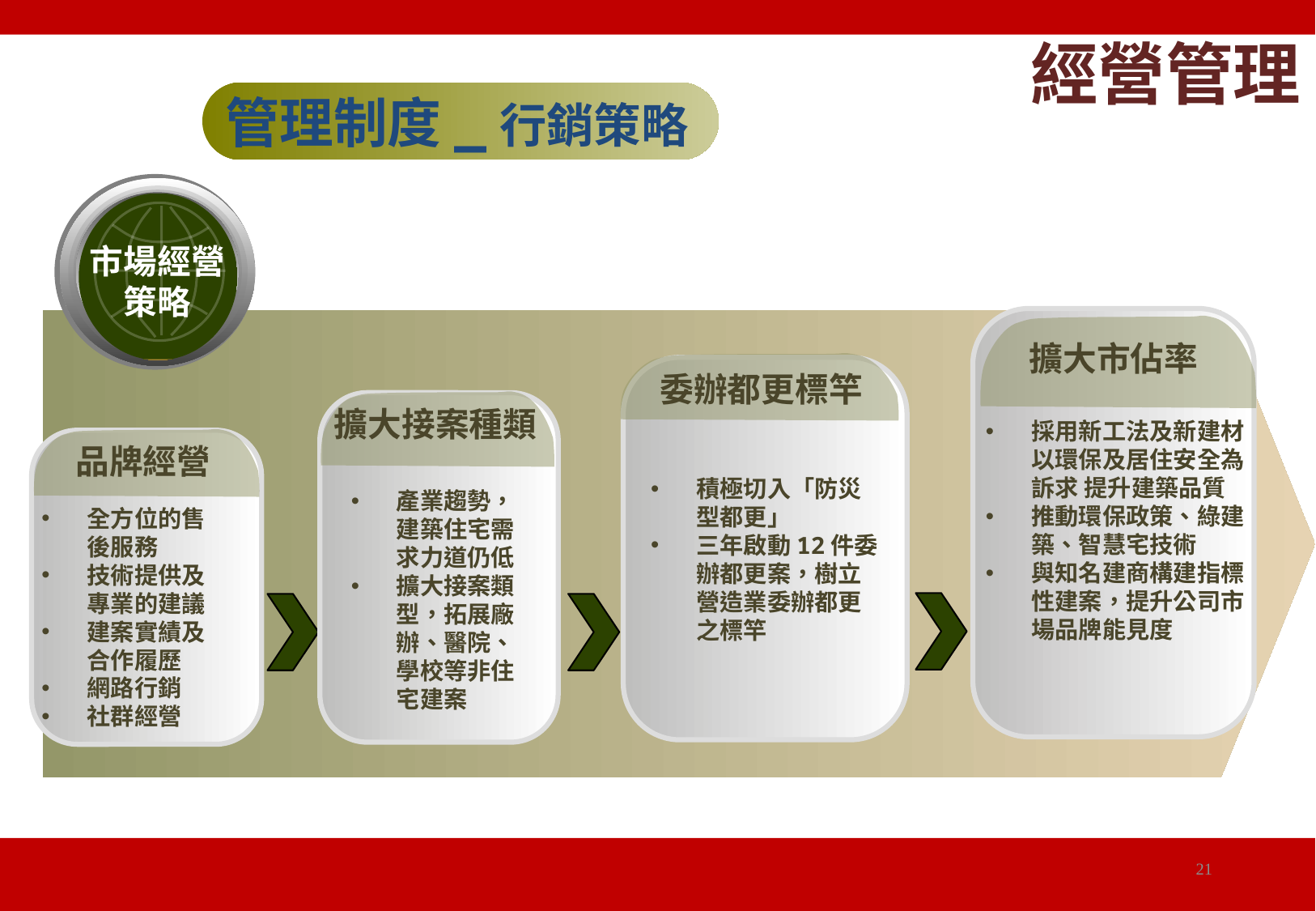

經營管理
管理制度_行銷策略

市場經營
策略

擴大市佔率
採用新工法及新建材 以環保及居住安全為訴求 提升建築品質
推動環保政策、綠建築、智慧宅技術
與知名建商構建指標性建案，提升公司市場品牌能見度

委辦都更標竿

積極切入「防災型都更」
三年啟動12件委辦都更案，樹立營造業委辦都更之標竿

擴大接案種類
產業趨勢，建築住宅需求力道仍低
擴大接案類型，拓展廠辦、醫院、學校等非住宅建案

品牌經營
全方位的售後服務
技術提供及專業的建議
建案實績及合作履歷
網路行銷
社群經營

21